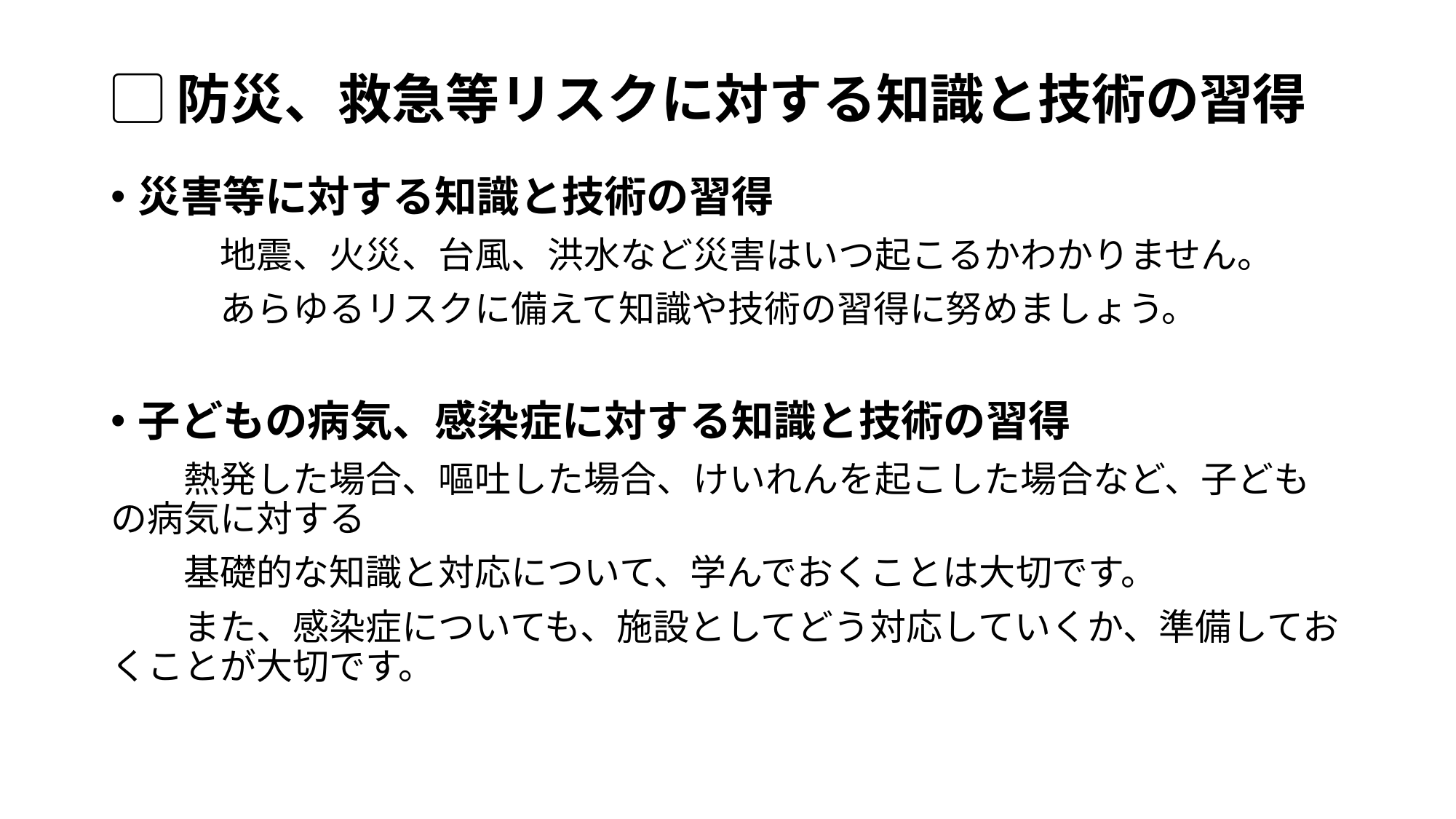

# ▢防災、救急等リスクに対する知識と技術の習得
災害等に対する知識と技術の習得
　　　地震、火災、台風、洪水など災害はいつ起こるかわかりません。
　　　あらゆるリスクに備えて知識や技術の習得に努めましょう。

子どもの病気、感染症に対する知識と技術の習得
　　熱発した場合、嘔吐した場合、けいれんを起こした場合など、子どもの病気に対する
　　基礎的な知識と対応について、学んでおくことは大切です。
　　また、感染症についても、施設としてどう対応していくか、準備しておくことが大切です。